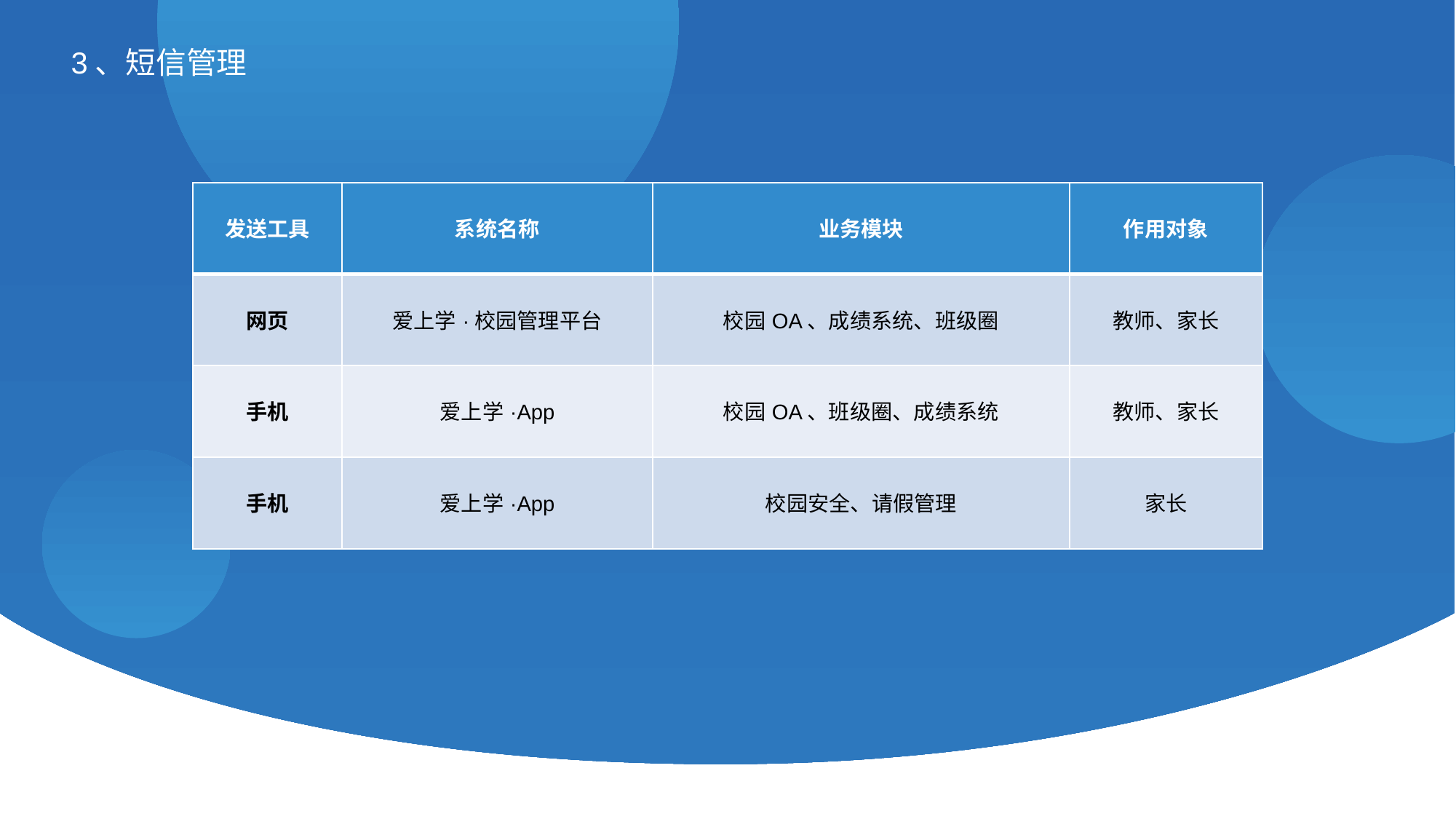

3、短信管理
| 发送工具 | 系统名称 | 业务模块 | 作用对象 |
| --- | --- | --- | --- |
| 网页 | 爱上学·校园管理平台 | 校园OA、成绩系统、班级圈 | 教师、家长 |
| 手机 | 爱上学·App | 校园OA、班级圈、成绩系统 | 教师、家长 |
| 手机 | 爱上学·App | 校园安全、请假管理 | 家长 |